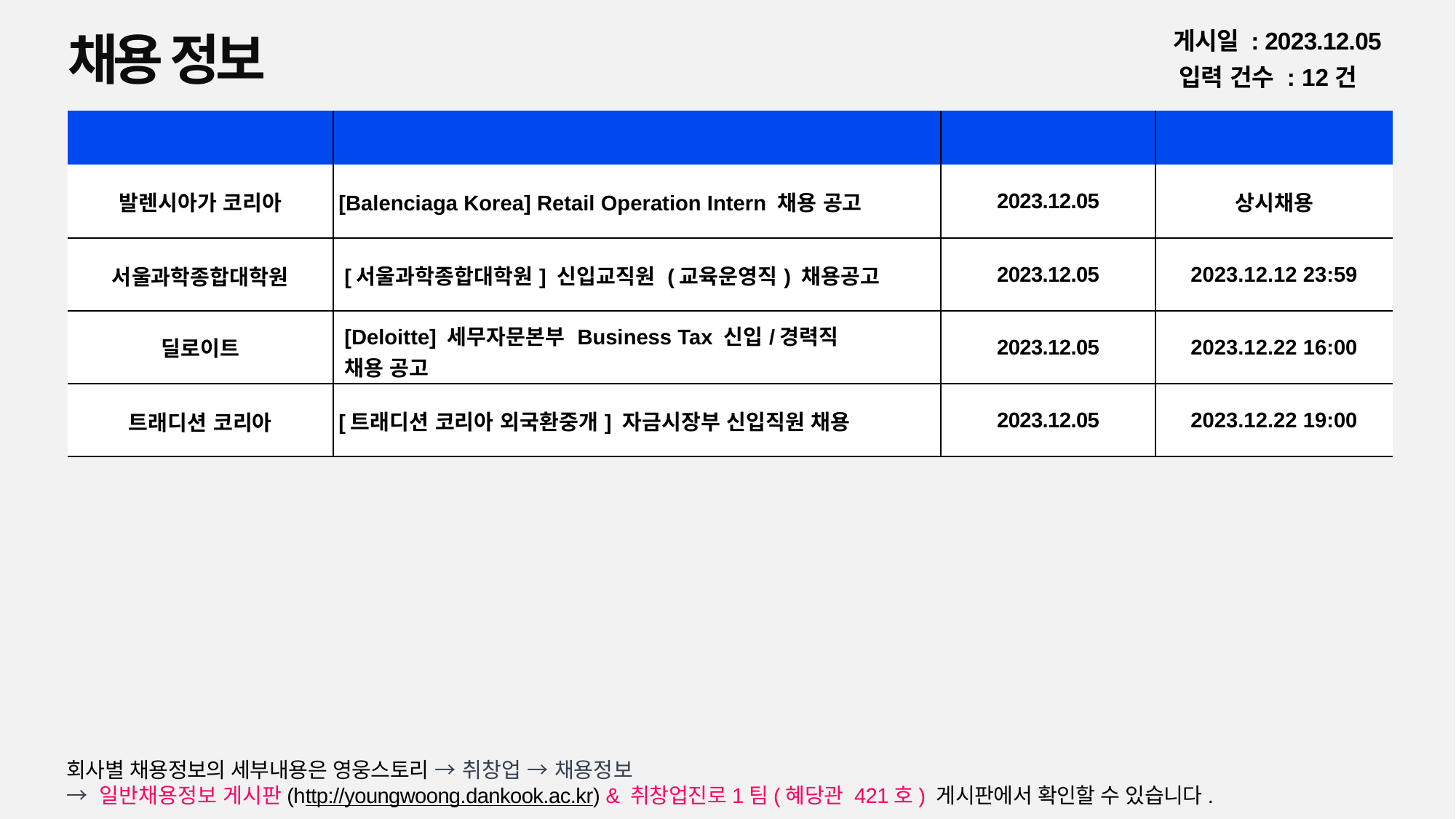

채용 정보
게시일 : 2023.12.05
입력 건수 : 12건
| 회사명 | 공고명 | 등록일 | 마감일 |
| --- | --- | --- | --- |
| 발렌시아가 코리아 | [Balenciaga Korea] Retail Operation Intern 채용 공고 | 2023.12.05 | 상시채용 |
| 서울과학종합대학원 | [서울과학종합대학원] 신입교직원 (교육운영직) 채용공고 | 2023.12.05 | 2023.12.12 23:59 |
| 딜로이트 | [Deloitte] 세무자문본부 Business Tax 신입/경력직 채용 공고 | 2023.12.05 | 2023.12.22 16:00 |
| 트래디션 코리아 | [트래디션 코리아 외국환중개] 자금시장부 신입직원 채용 | 2023.12.05 | 2023.12.22 19:00 |
회사별 채용정보의 세부내용은 영웅스토리 → 취창업 → 채용정보
→ 일반채용정보 게시판(http://youngwoong.dankook.ac.kr) & 취창업진로1팀(혜당관 421호) 게시판에서 확인할 수 있습니다.